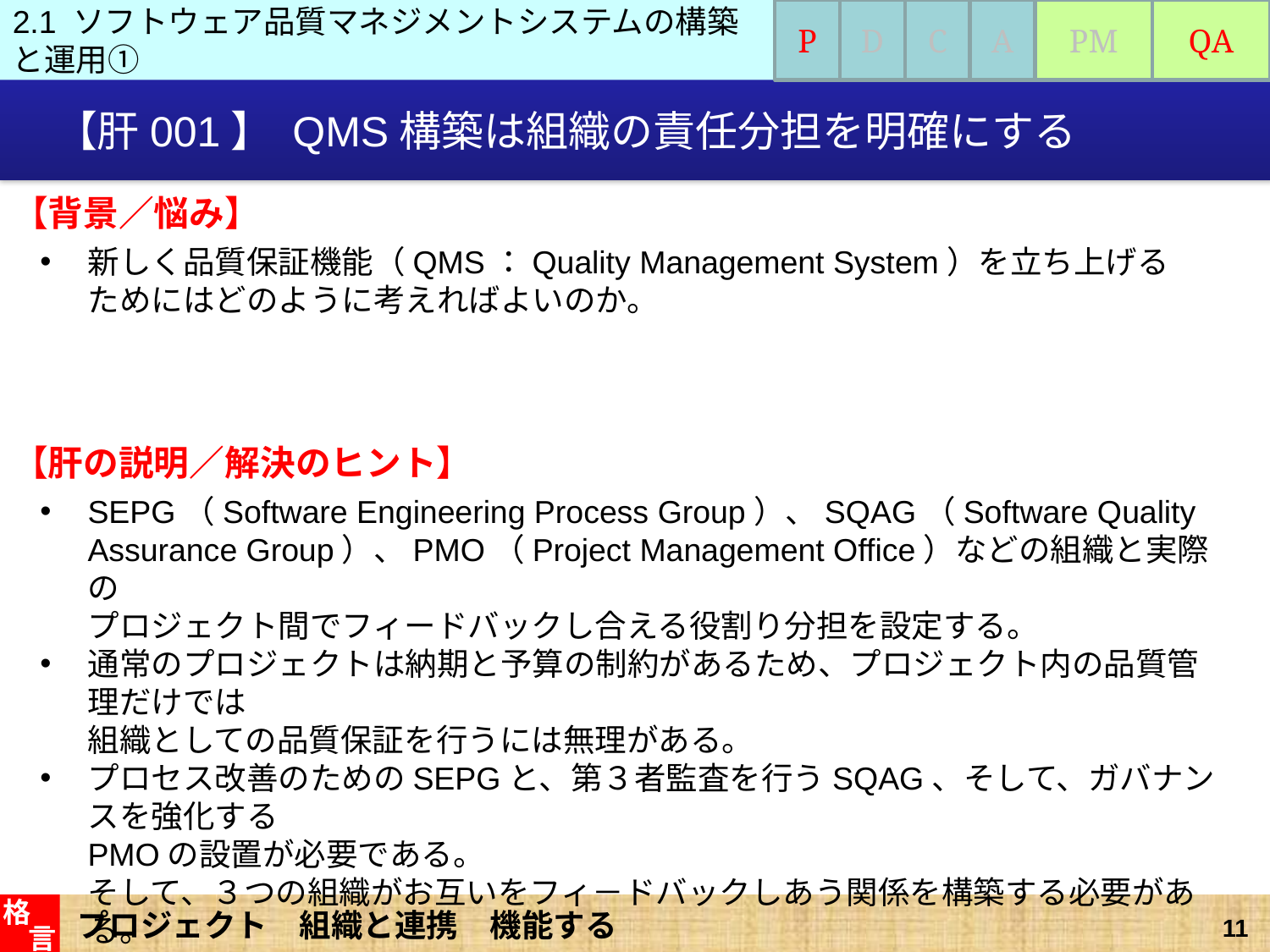

2.1 ソフトウェア品質マネジメントシステムの構築と運用①
P
D
C
A
PM
QA
# 【肝001】 QMS構築は組織の責任分担を明確にする
【背景／悩み】
新しく品質保証機能（QMS：Quality Management System）を立ち上げる
ためにはどのように考えればよいのか。
【肝の説明／解決のヒント】
SEPG（Software Engineering Process Group）、SQAG（Software Quality
Assurance Group）、PMO（Project Management Office）などの組織と実際の
プロジェクト間でフィードバックし合える役割り分担を設定する。
通常のプロジェクトは納期と予算の制約があるため、プロジェクト内の品質管理だけでは
組織としての品質保証を行うには無理がある。
プロセス改善のためのSEPGと、第３者監査を行うSQAG、そして、ガバナンスを強化する
PMOの設置が必要である。
そして、３つの組織がお互いをフィ－ドバックしあう関係を構築する必要がある。
プロジェクト　組織と連携　機能する
格
言
11